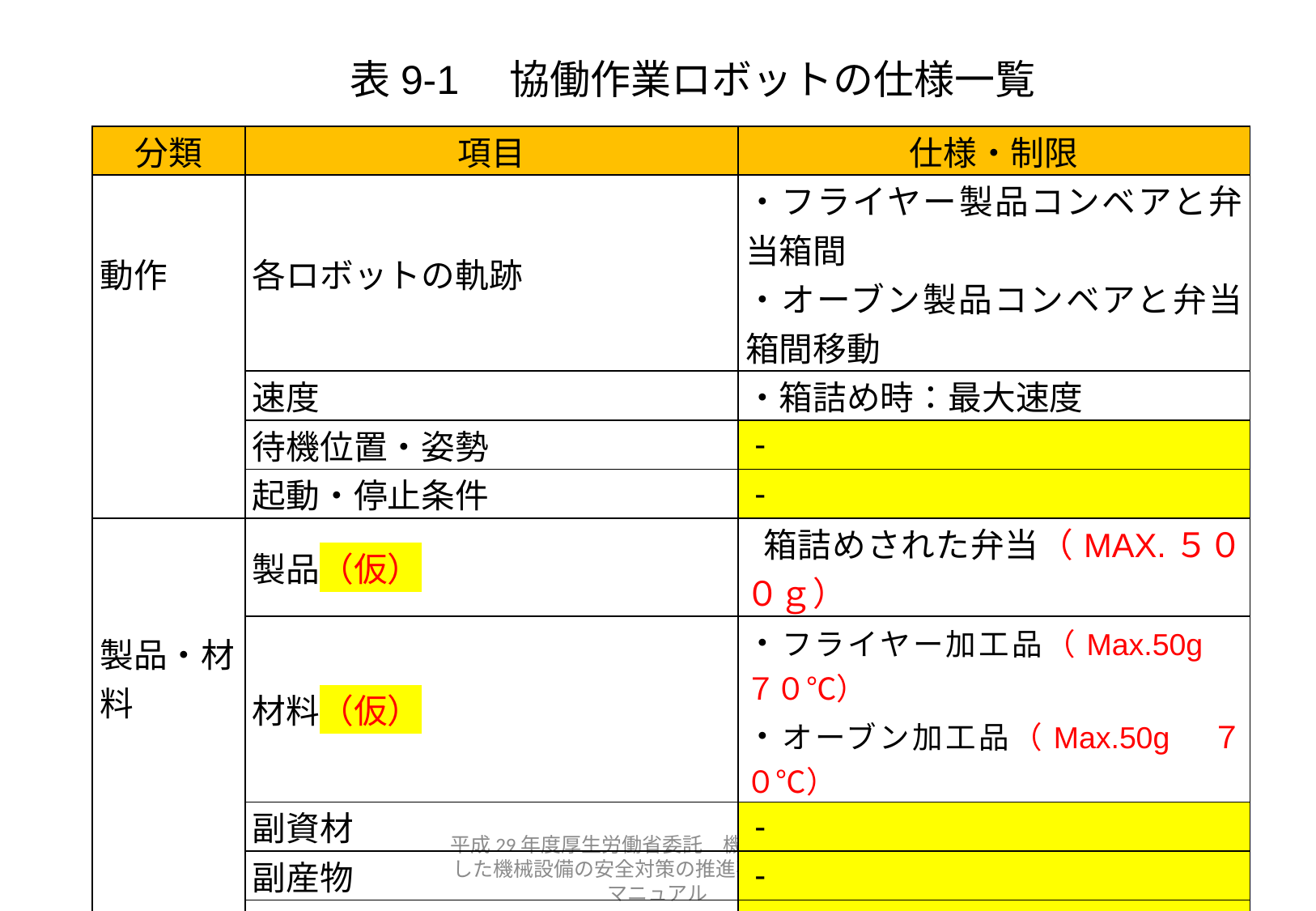

表9-1　協働作業ロボットの仕様一覧
| 分類 | 項目 | 仕様・制限 |
| --- | --- | --- |
| 動作 | 各ロボットの軌跡 | ・フライヤー製品コンベアと弁当箱間 ・オーブン製品コンベアと弁当箱間移動 |
|  | 速度 | ・箱詰め時：最大速度 |
|  | 待機位置・姿勢 | - |
|  | 起動・停止条件 | - |
| 製品・材料 | 製品（仮） | 箱詰めされた弁当（MAX.５００ｇ） |
|  | 材料（仮） | ・フライヤー加工品（Max.50g　７０℃） ・オーブン加工品（Max.50g　７０℃） |
|  | 副資材 | - |
|  | 副産物 | - |
|  | 周辺環境 | - |
| 使用条件 | 空間的条件 | 食品取り扱いに適したクリーンルーム |
|  | 関係者 | 箱詰め確認・包装作業員 設備メンテナイス（保全）員 |
|  | 軌跡 | - |
|  | 速度 | - |
平成29年度厚生労働省委託　機能安全を活用した機械設備の安全対策の推進事業 活用実践マニュアル
99